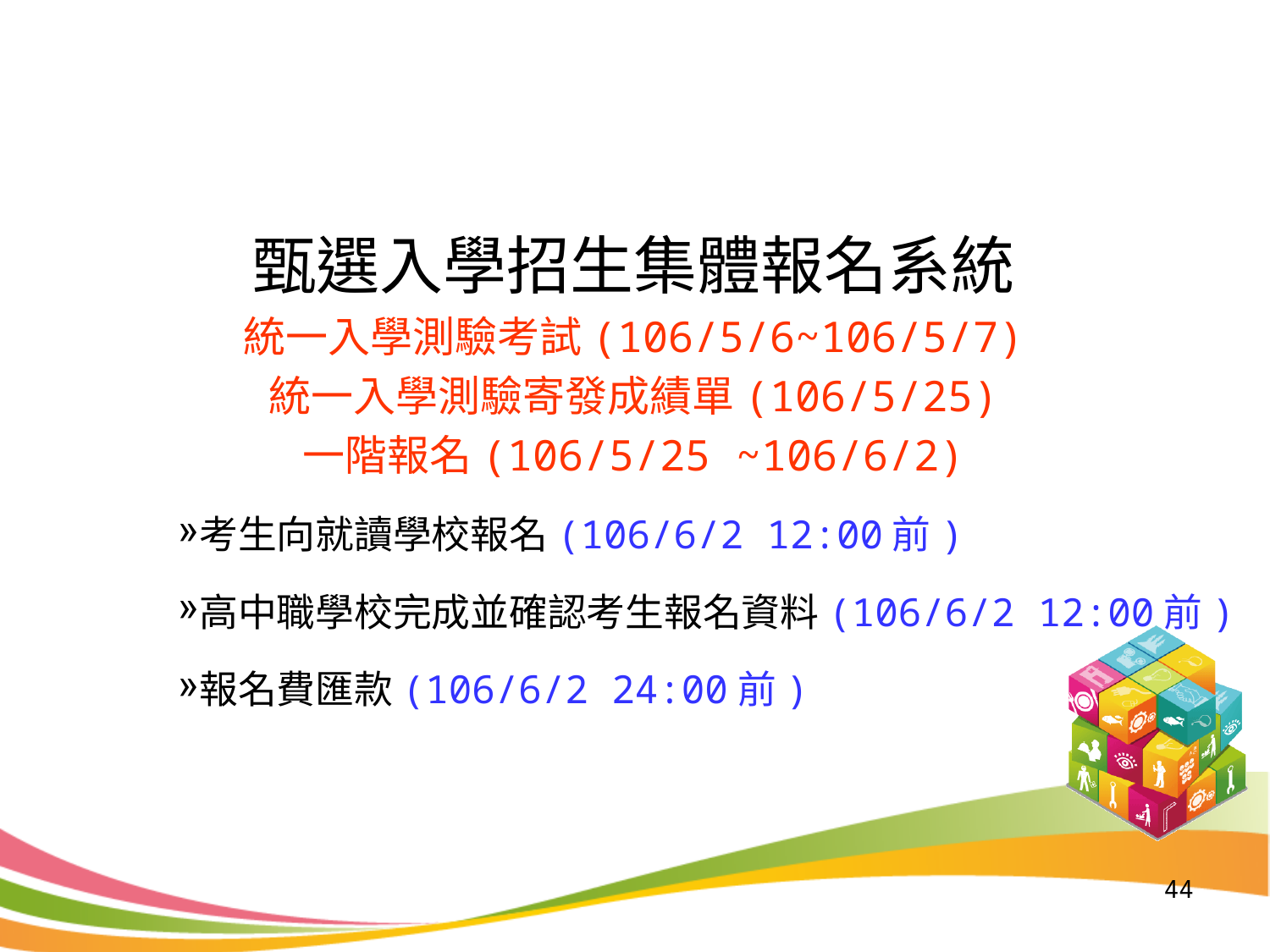

甄選入學招生集體報名系統
統一入學測驗考試(106/5/6~106/5/7)
統一入學測驗寄發成績單(106/5/25)
一階報名(106/5/25 ~106/6/2)
考生向就讀學校報名(106/6/2 12:00前)
高中職學校完成並確認考生報名資料(106/6/2 12:00前)
報名費匯款(106/6/2 24:00前)
44